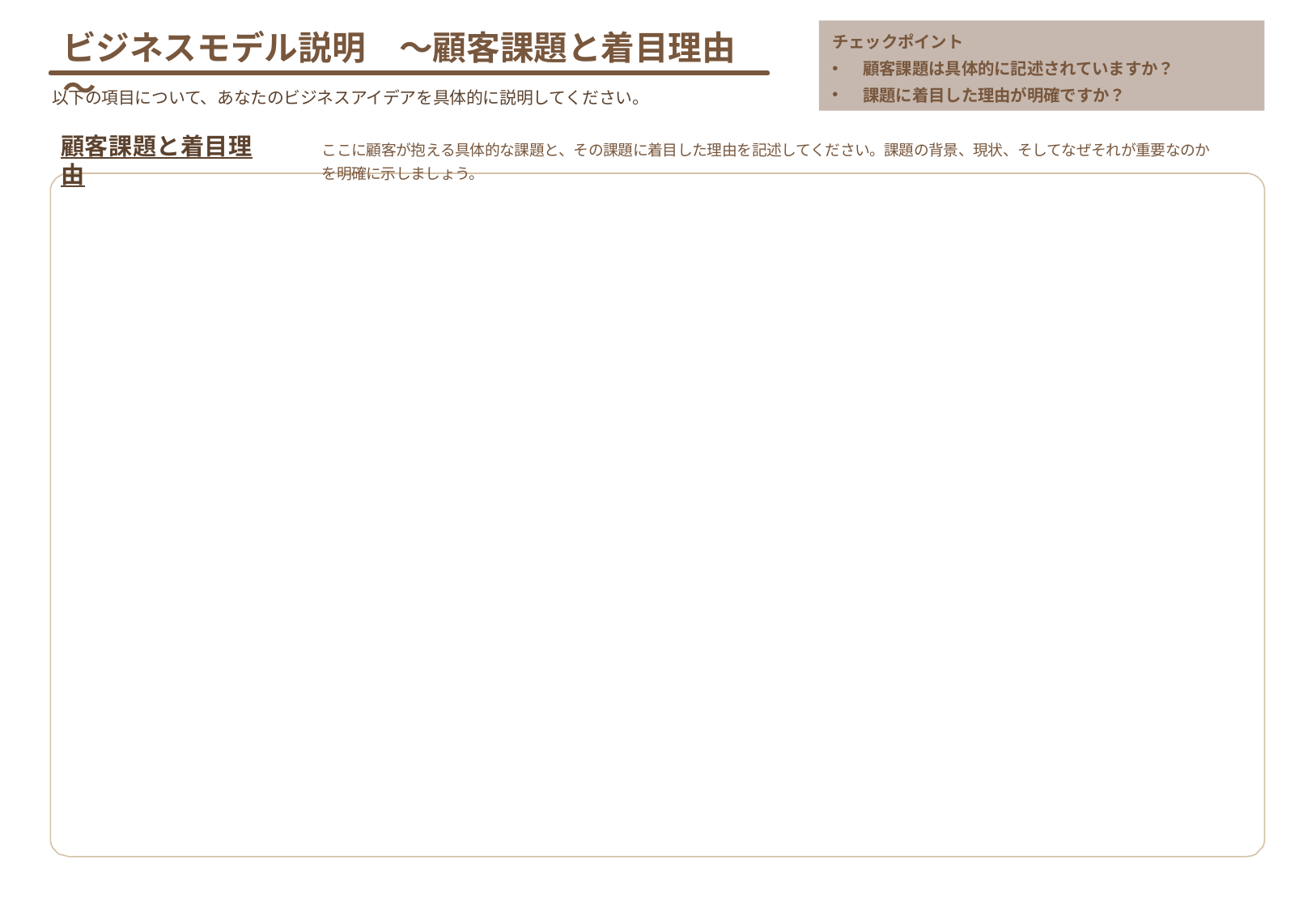

ビジネスモデル説明　～顧客課題と着目理由～
チェックポイント
顧客課題は具体的に記述されていますか？
課題に着目した理由が明確ですか？

以下の項目について、あなたのビジネスアイデアを具体的に説明してください。
顧客課題と着目理由
ここに顧客が抱える具体的な課題と、その課題に着目した理由を記述してください。課題の背景、現状、そしてなぜそれが重要なのかを明確に示しましょう。